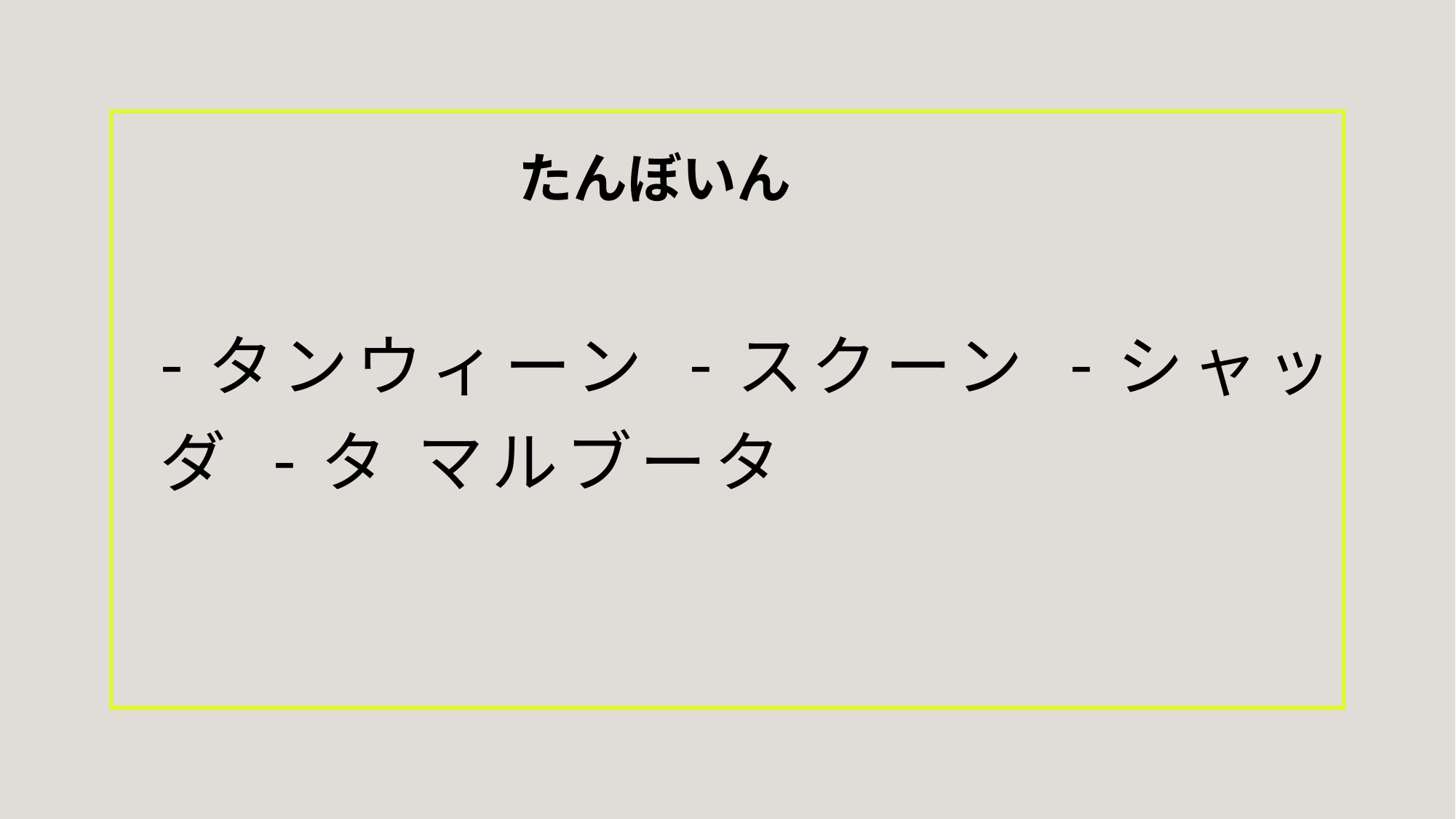

たんぼいん
# -タンウィーン -スクーン -シャッダ -タ マルブータ